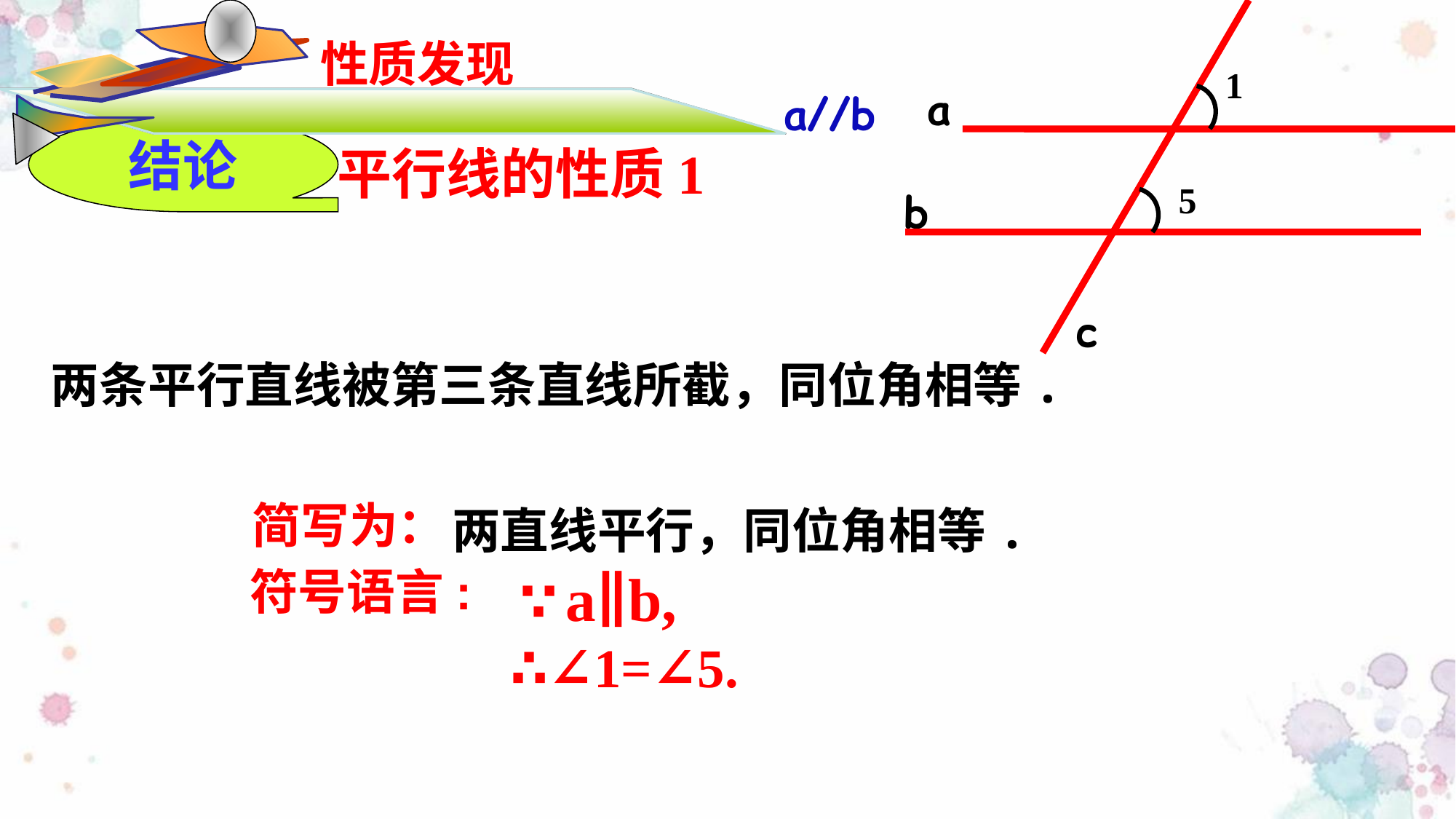

性质发现

1
a

5
b

c
a//b
结论
平行线的性质1

两条平行直线被第三条直线所截，同位角相等.
简写为：
两直线平行，同位角相等.

符号语言:
∵ a∥b,
               ∴∠1=∠5.